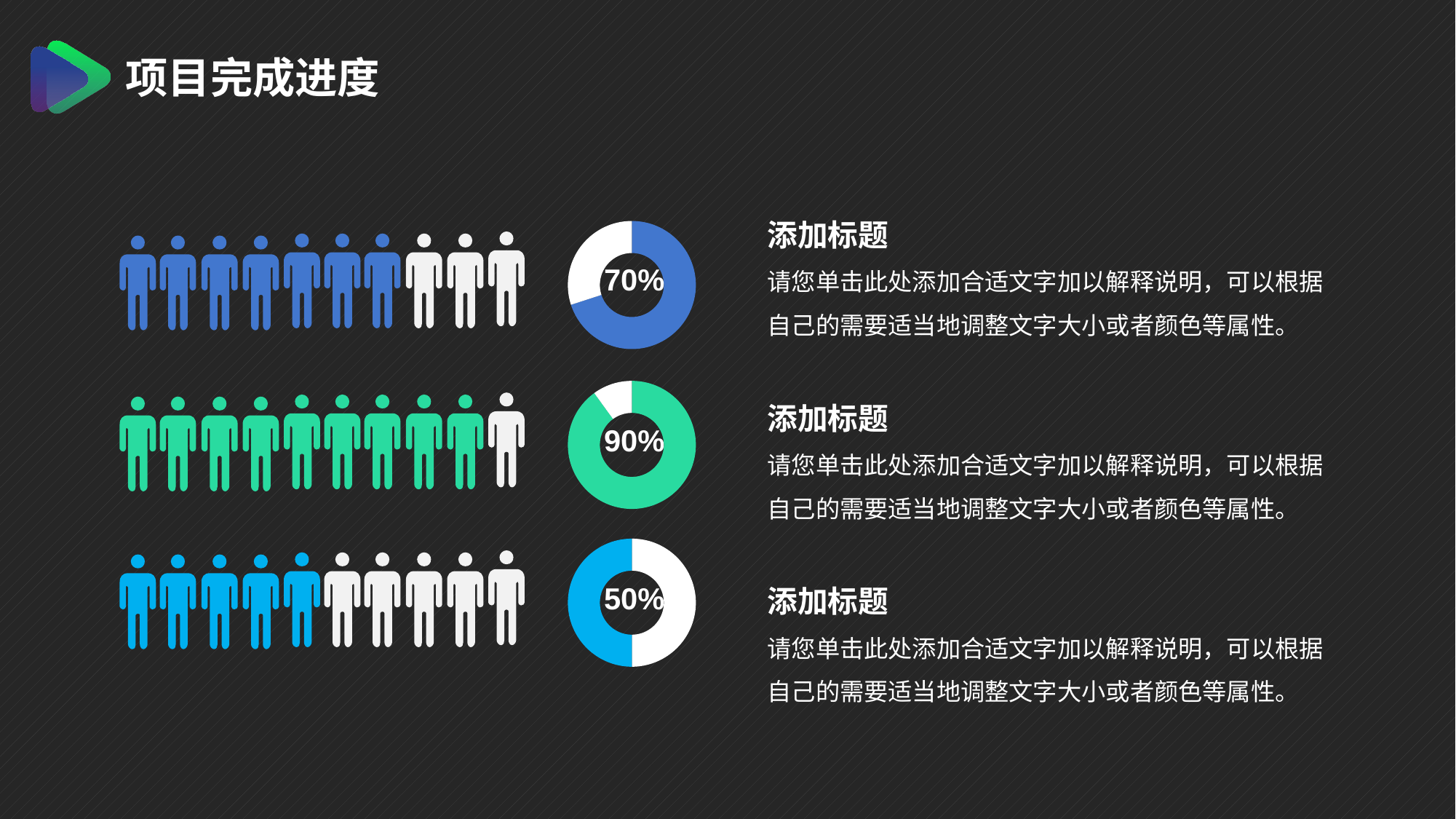

项目完成进度
添加标题
请您单击此处添加合适文字加以解释说明，可以根据自己的需要适当地调整文字大小或者颜色等属性。
添加标题
请您单击此处添加合适文字加以解释说明，可以根据自己的需要适当地调整文字大小或者颜色等属性。
添加标题
请您单击此处添加合适文字加以解释说明，可以根据自己的需要适当地调整文字大小或者颜色等属性。

### Chart

| Category | Sales |
|---|---|
| 1st Qtr | 7.0 |
| 2nd Qtr | 3.0 |
| 3rd Qtr | None |
| 4th Qtr | None |

70%

### Chart

| Category | Sales |
|---|---|
| 1st Qtr | 90.0 |
| 2nd Qtr | 10.0 |
| 3rd Qtr | None |
| 4th Qtr | None |

90%

### Chart

| Category | Sales |
|---|---|
| 1st Qtr | 5.0 |
| 6 | 5.0 |
| 3rd Qtr | None |
| 4th Qtr | None |

50%